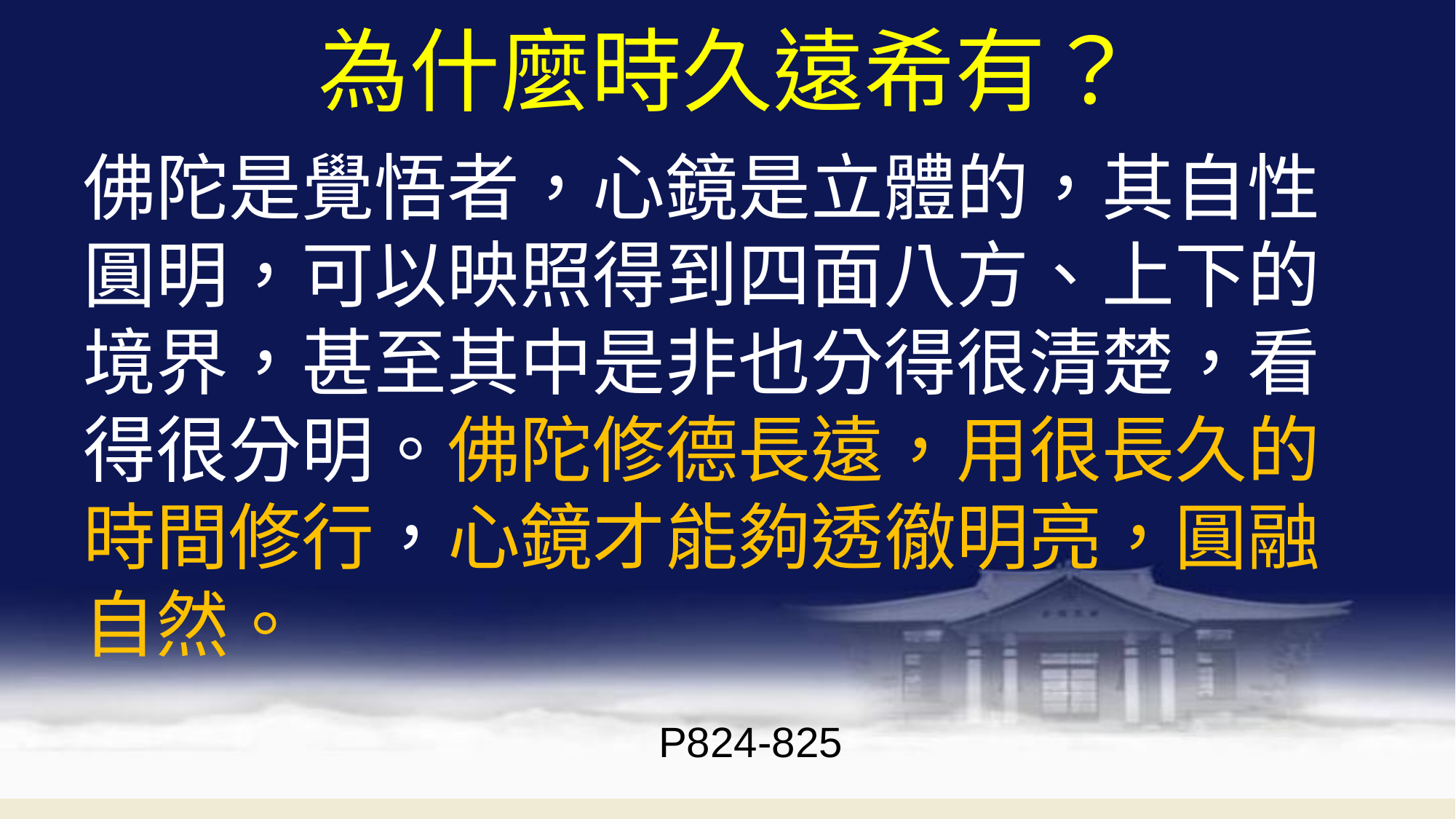

# 為什麼時久遠希有？
佛陀是覺悟者，心鏡是立體的，其自性圓明，可以映照得到四面八方、上下的境界，甚至其中是非也分得很清楚，看得很分明。佛陀修德長遠，用很長久的時間修行，心鏡才能夠透徹明亮，圓融自然。
P824-825